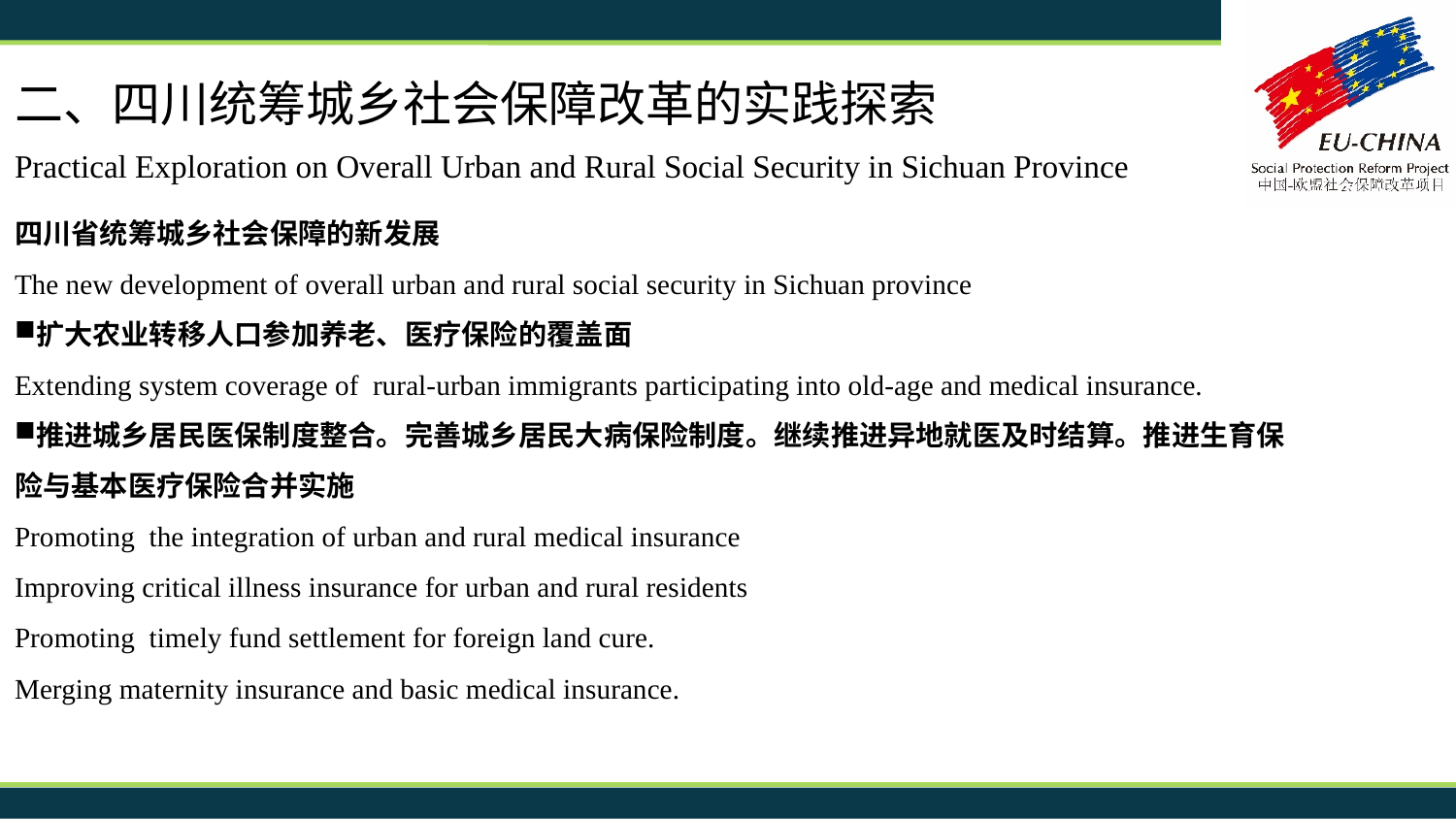

二、四川统筹城乡社会保障改革的实践探索
Practical Exploration on Overall Urban and Rural Social Security in Sichuan Province
四川省统筹城乡社会保障的新发展
The new development of overall urban and rural social security in Sichuan province
扩大农业转移人口参加养老、医疗保险的覆盖面
Extending system coverage of  rural-urban immigrants participating into old-age and medical insurance.
推进城乡居民医保制度整合。完善城乡居民大病保险制度。继续推进异地就医及时结算。推进生育保险与基本医疗保险合并实施
Promoting  the integration of urban and rural medical insurance
Improving critical illness insurance for urban and rural residents
Promoting  timely fund settlement for foreign land cure.
Merging maternity insurance and basic medical insurance.